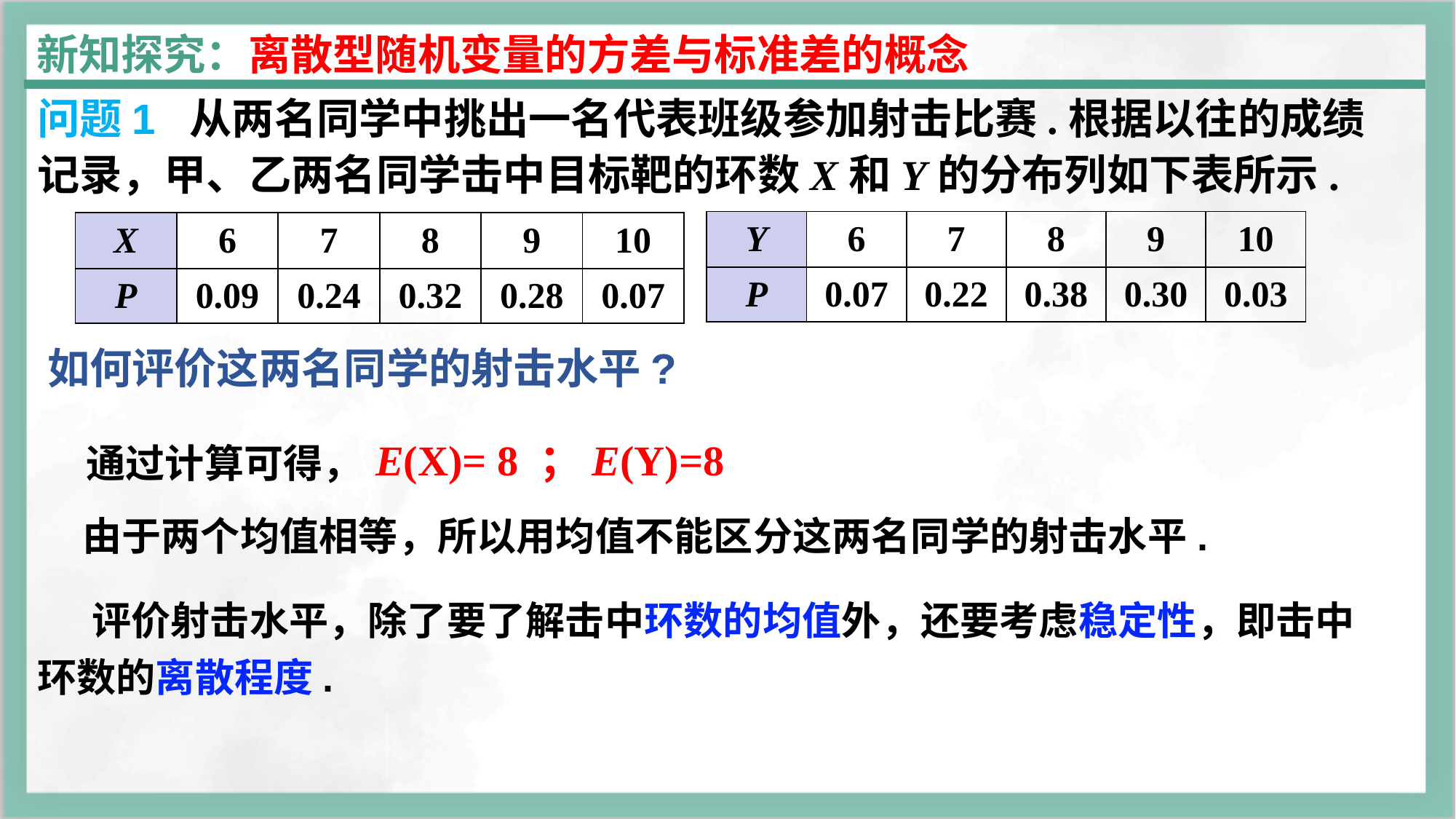

新知探究：离散型随机变量的方差与标准差的概念

问题1  从两名同学中挑出一名代表班级参加射击比赛.根据以往的成绩记录，甲、乙两名同学击中目标靶的环数X和Y的分布列如下表所示.
| Y | 6 | 7 | 8 | 9 | 10 |
| --- | --- | --- | --- | --- | --- |
| P | 0.07 | 0.22 | 0.38 | 0.30 | 0.03 |
| X | 6 | 7 | 8 | 9 | 10 |
| --- | --- | --- | --- | --- | --- |
| P | 0.09 | 0.24 | 0.32 | 0.28 | 0.07 |
如何评价这两名同学的射击水平?
通过计算可得，
E(X)= 8 ；E(Y)=8
由于两个均值相等，所以用均值不能区分这两名同学的射击水平.
评价射击水平，除了要了解击中环数的均值外，还要考虑稳定性，即击中环数的离散程度.